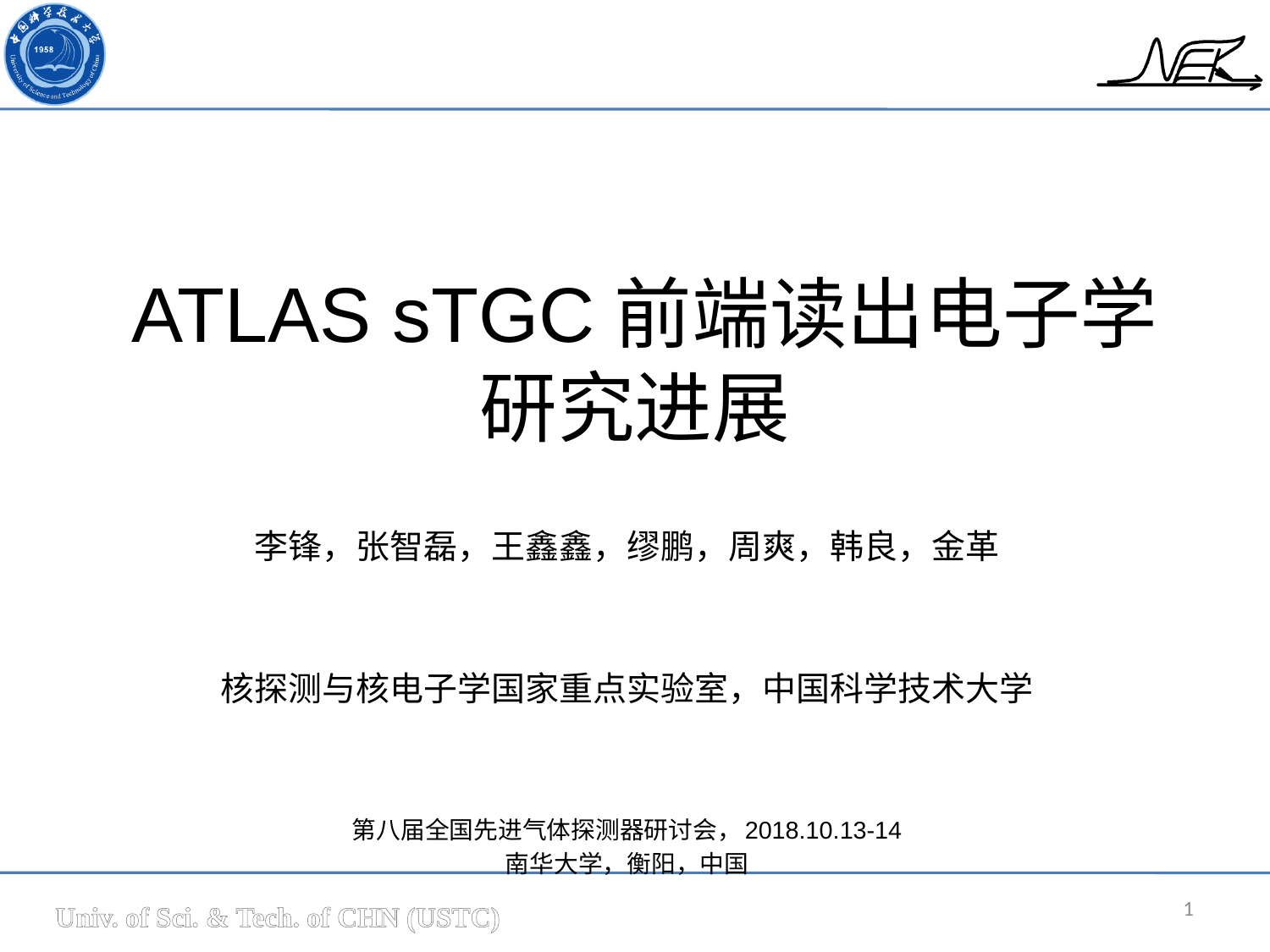

# ATLAS sTGC前端读出电子学 研究进展

李锋，张智磊，王鑫鑫，缪鹏，周爽，韩良，金革

核探测与核电子学国家重点实验室，中国科学技术大学

第八届全国先进气体探测器研讨会，2018.10.13-14
南华大学，衡阳，中国
1